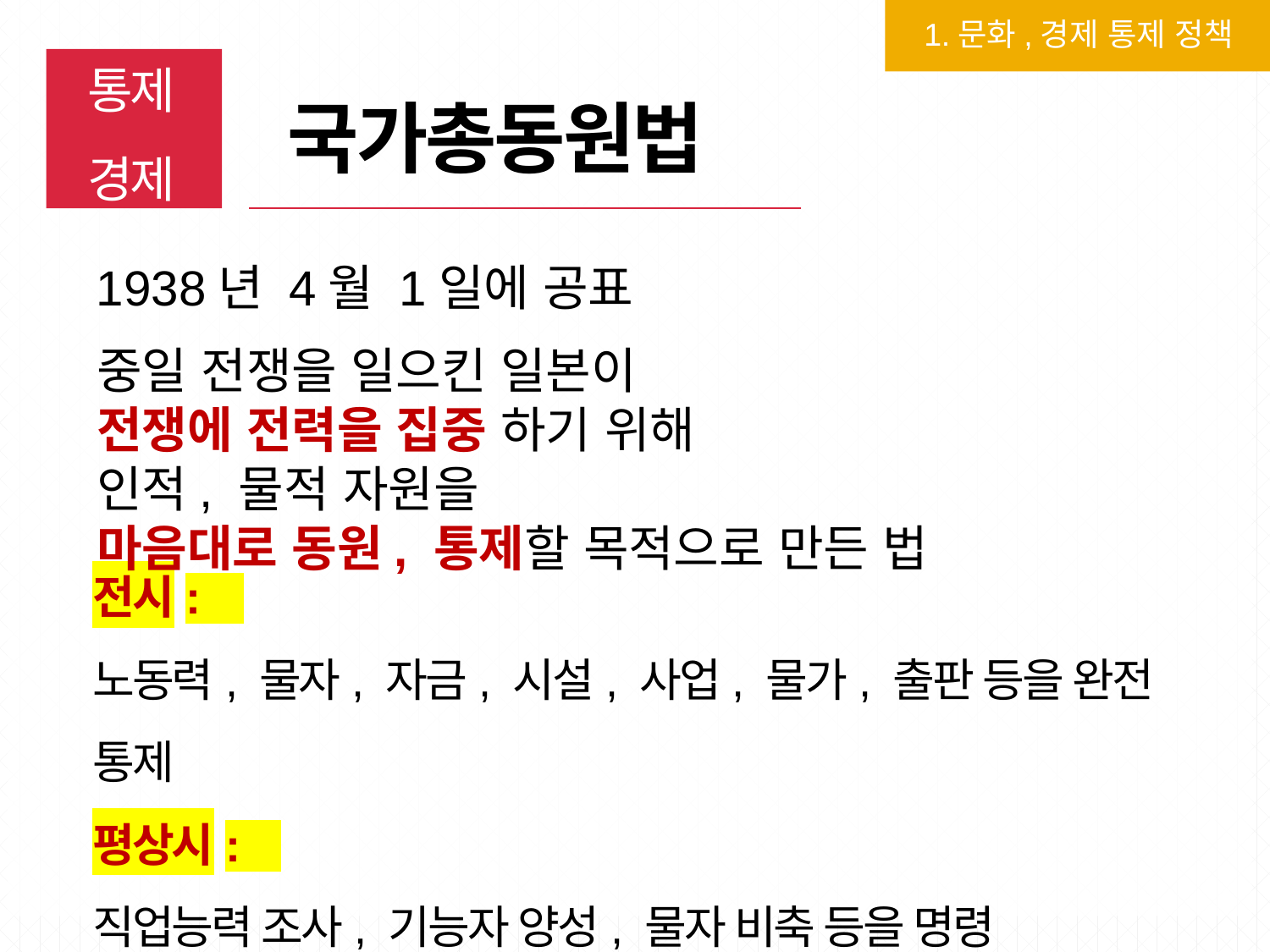

1.문화,경제 통제 정책
통제
경제

국가총동원법

 1938년 4월 1일에 공표
중일 전쟁을 일으킨 일본이
전쟁에 전력을 집중 하기 위해
인적, 물적 자원을
마음대로 동원, 통제할 목적으로 만든 법
전시:
노동력, 물자, 자금, 시설, 사업, 물가, 출판 등을 완전 통제
평상시:
직업능력 조사, 기능자 양성, 물자 비축 등을 명령